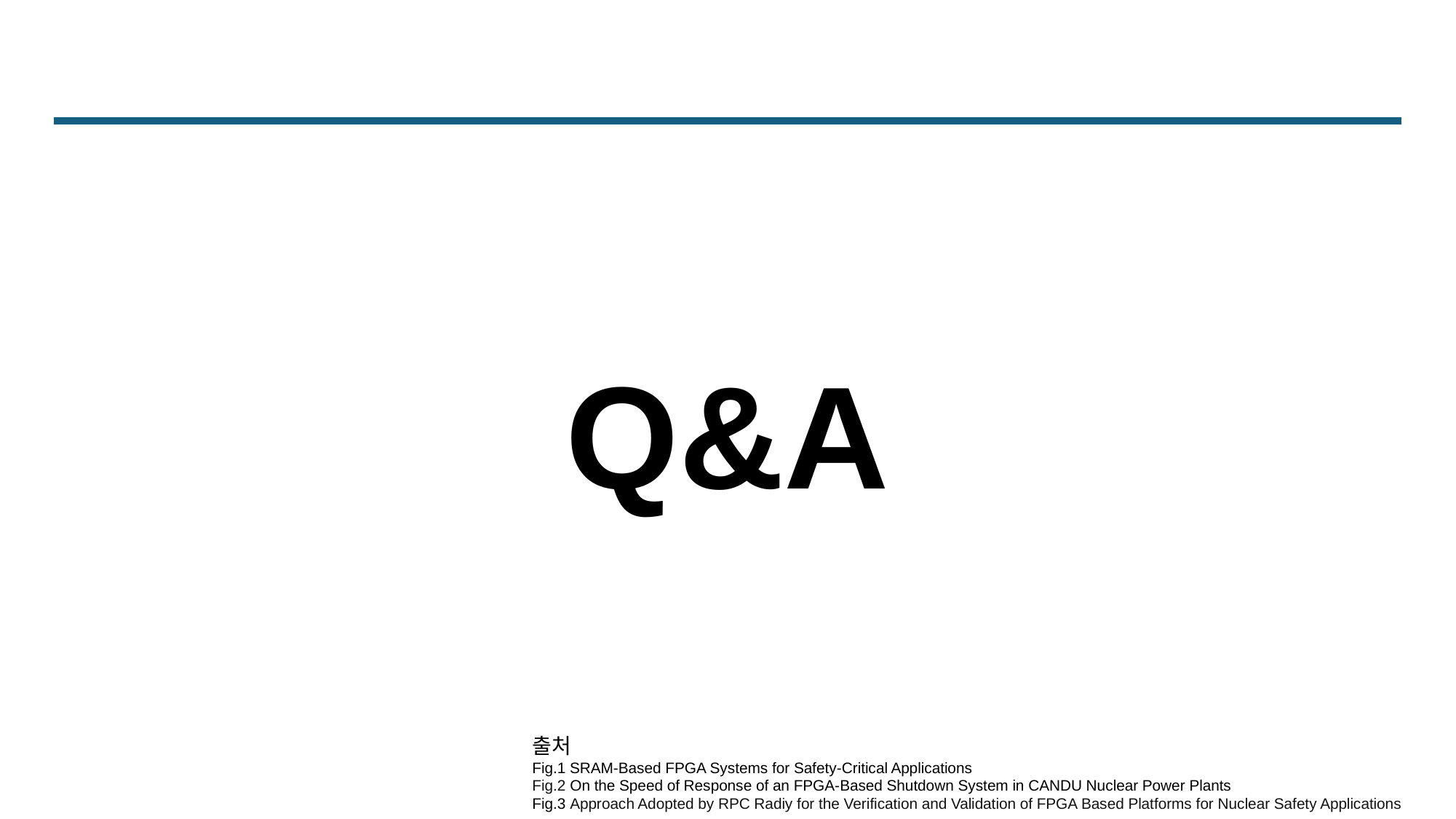

Q&A
출처
Fig.1 SRAM-Based FPGA Systems for Safety-Critical Applications
Fig.2 On the Speed of Response of an FPGA-Based Shutdown System in CANDU Nuclear Power Plants
Fig.3 Approach Adopted by RPC Radiy for the Verification and Validation of FPGA Based Platforms for Nuclear Safety Applications